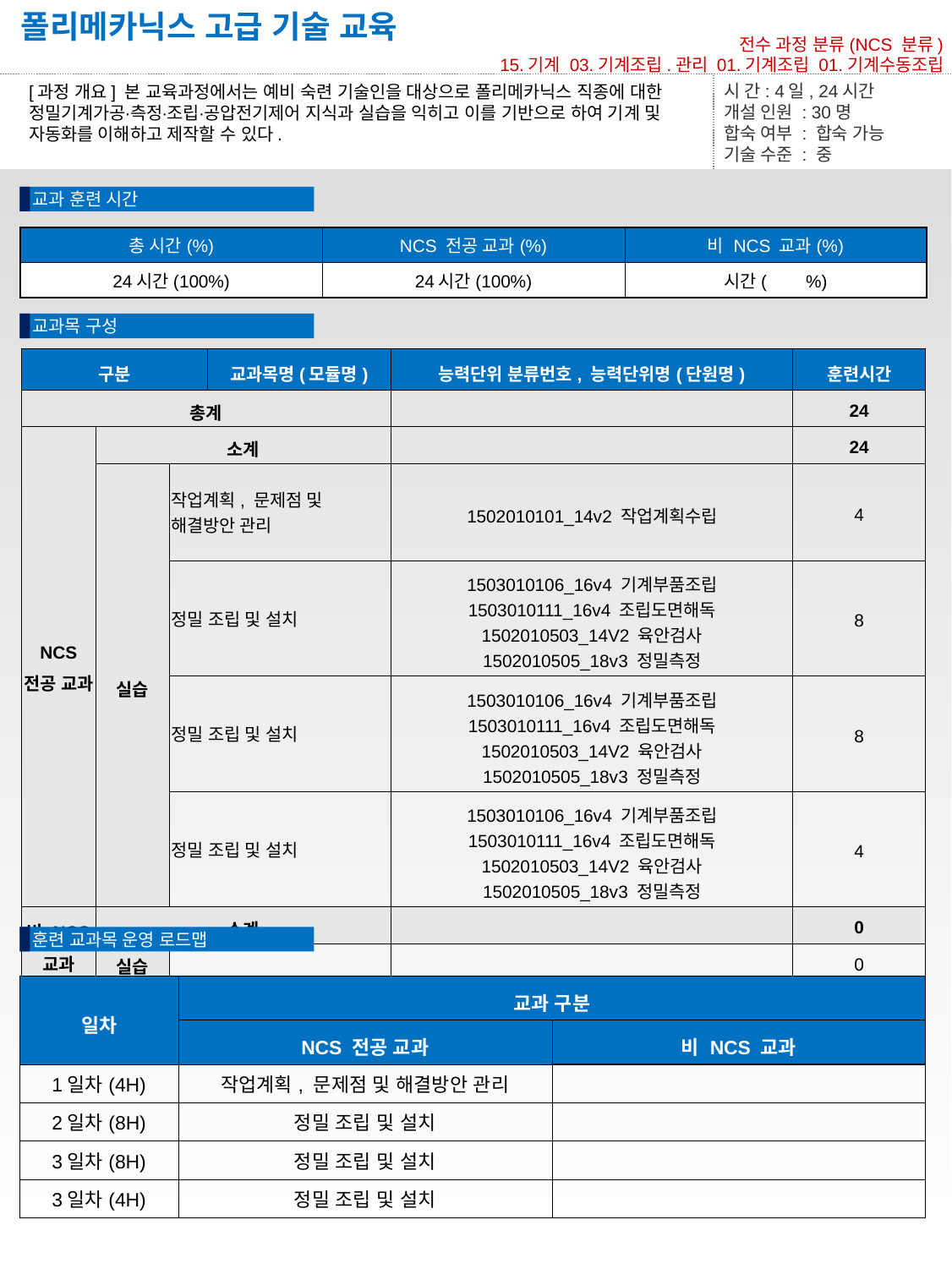

# 폴리메카닉스 고급 기술 교육
전수 과정 분류(NCS 분류)
15.기계 03.기계조립.관리 01.기계조립 01.기계수동조립

[과정 개요] 본 교육과정에서는 예비 숙련 기술인을 대상으로 폴리메카닉스 직종에 대한 정밀기계가공∙측정∙조립∙공압전기제어 지식과 실습을 익히고 이를 기반으로 하여 기계 및 자동화를 이해하고 제작할 수 있다.
시 간: 4일, 24시간
개설 인원 : 30명
합숙 여부 : 합숙 가능
기술 수준 : 중

교과 훈련 시간

| 총 시간(%) | NCS 전공 교과(%) | 비 NCS 교과(%) |
| --- | --- | --- |
| 24시간(100%) | 24시간(100%) | 시간( %) |
교과목 구성

| 구분 |  |  | 교과목명(모듈명) | 능력단위 분류번호, 능력단위명(단원명) | 훈련시간 |
| --- | --- | --- | --- | --- | --- |
| 총계 |  |  |  |  | 24 |
| NCS 전공 교과 | 소계 |  |  |  | 24 |
|  | 실습 | 작업계획, 문제점 및 해결방안 관리 |  | 1502010101\_14v2 작업계획수립 | 4 |
|  |  | 정밀 조립 및 설치 |  | 1503010106\_16v4 기계부품조립 1503010111\_16v4 조립도면해독 1502010503\_14V2 육안검사 1502010505\_18v3 정밀측정 | 8 |
|  |  | 정밀 조립 및 설치 |  | 1503010106\_16v4 기계부품조립 1503010111\_16v4 조립도면해독 1502010503\_14V2 육안검사 1502010505\_18v3 정밀측정 | 8 |
|  |  | 정밀 조립 및 설치 |  | 1503010106\_16v4 기계부품조립 1503010111\_16v4 조립도면해독 1502010503\_14V2 육안검사 1502010505\_18v3 정밀측정 | 4 |
| 비 NCS 교과 | 소계 |  |  |  | 0 |
|  | 실습 |  |  |  | 0 |
훈련 교과목 운영 로드맵

| 일차 | 교과 구분 |  |
| --- | --- | --- |
|  | NCS 전공 교과 | 비 NCS 교과 |
| 1일차(4H) | 작업계획, 문제점 및 해결방안 관리 |  |
| 2일차(8H) | 정밀 조립 및 설치 |  |
| 3일차(8H) | 정밀 조립 및 설치 |  |
| 3일차(4H) | 정밀 조립 및 설치 |  |